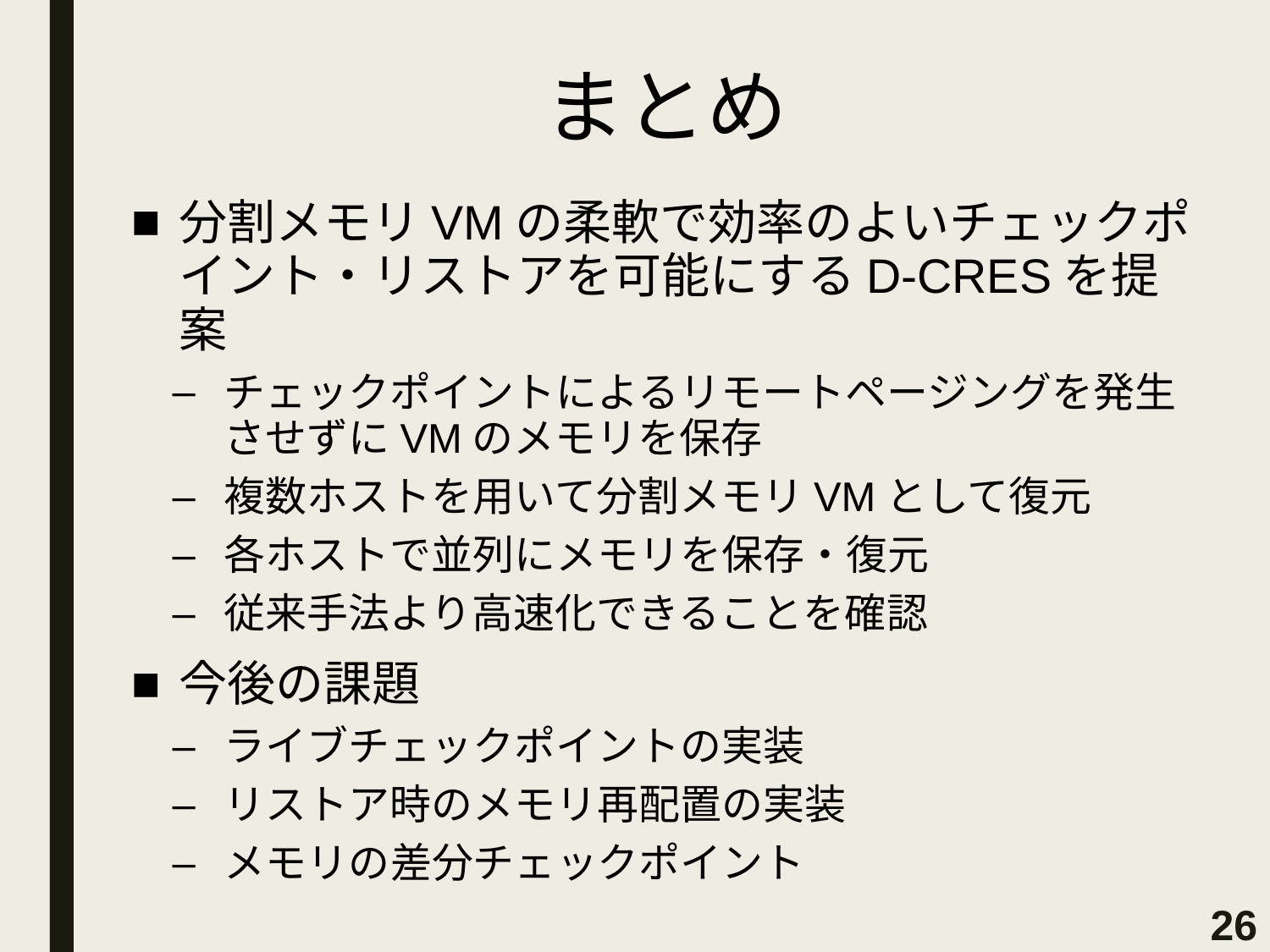

# まとめ
分割メモリVMの柔軟で効率のよいチェックポイント・リストアを可能にするD-CRESを提案
チェックポイントによるリモートページングを発生させずにVMのメモリを保存
複数ホストを用いて分割メモリVMとして復元
各ホストで並列にメモリを保存・復元
従来手法より高速化できることを確認
今後の課題
ライブチェックポイントの実装
リストア時のメモリ再配置の実装
メモリの差分チェックポイント
26